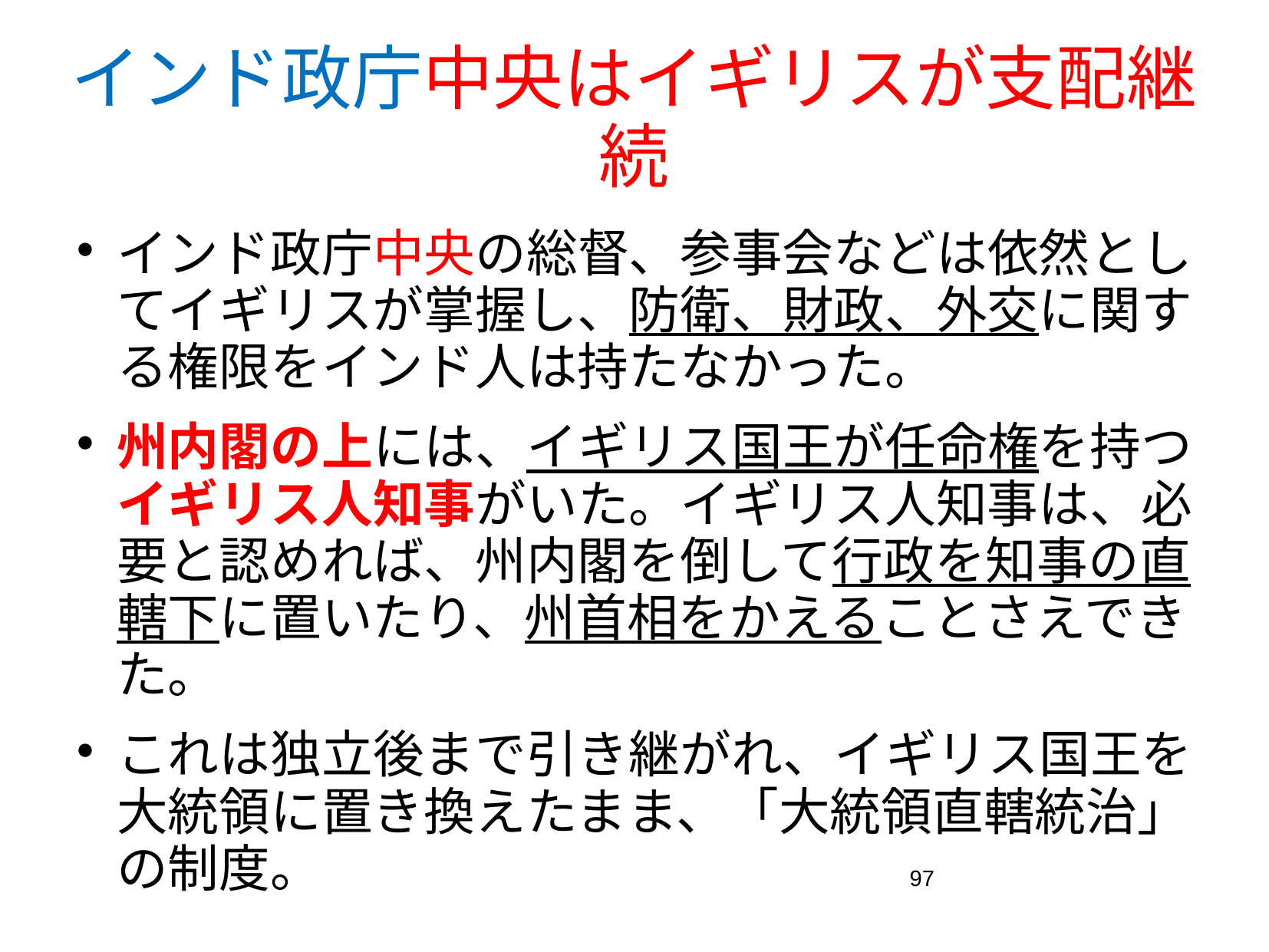

# インド政庁中央はイギリスが支配継続
インド政庁中央の総督、参事会などは依然としてイギリスが掌握し、防衛、財政、外交に関する権限をインド人は持たなかった。
州内閣の上には、イギリス国王が任命権を持つイギリス人知事がいた。イギリス人知事は、必要と認めれば、州内閣を倒して行政を知事の直轄下に置いたり、州首相をかえることさえできた。
これは独立後まで引き継がれ、イギリス国王を大統領に置き換えたまま、「大統領直轄統治」の制度。
97